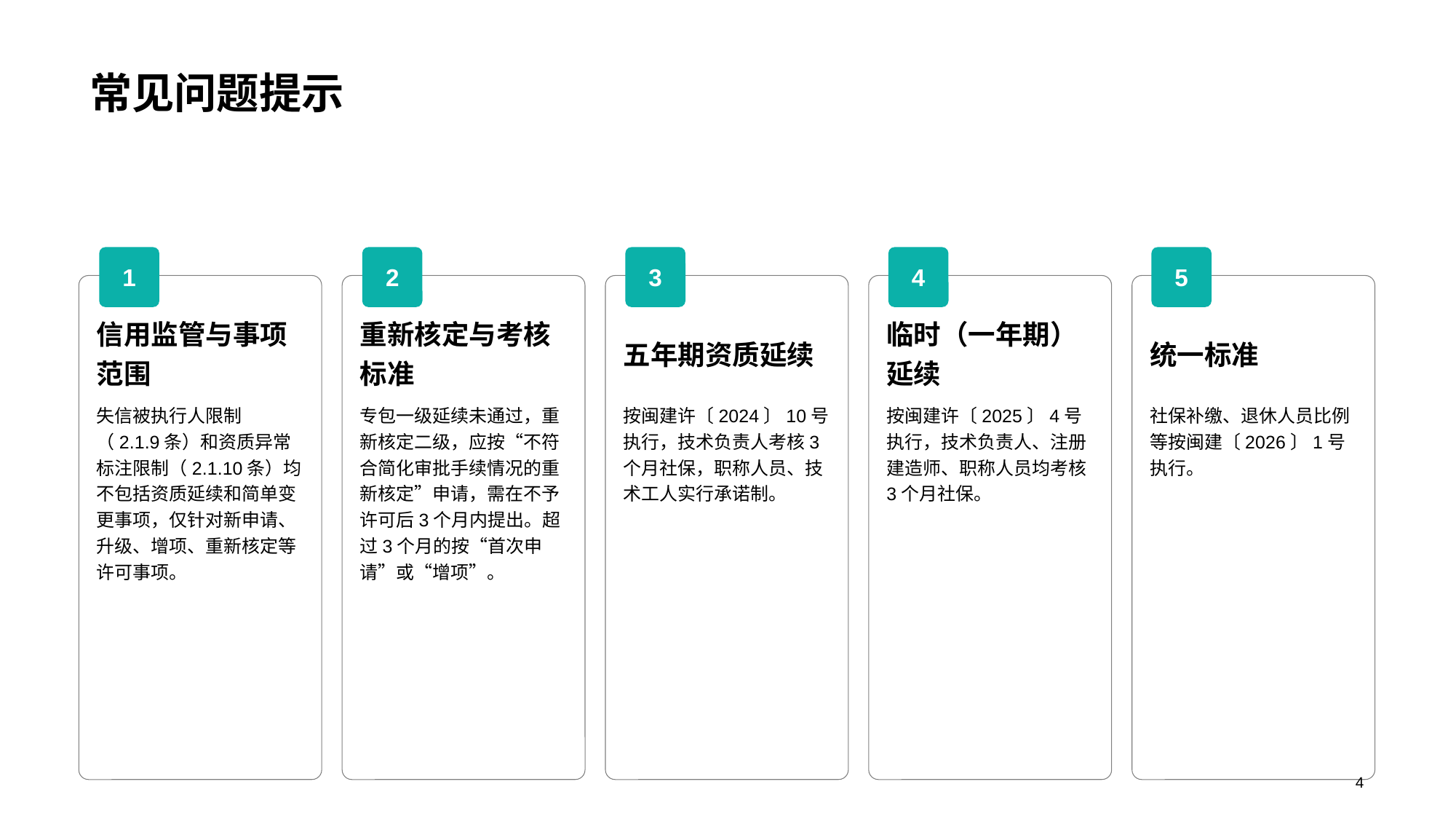

常见问题提示

1

信用监管与事项范围
失信被执行人限制（2.1.9条）和资质异常标注限制（2.1.10条）均不包括资质延续和简单变更事项，仅针对新申请、升级、增项、重新核定等许可事项。
2

重新核定与考核标准
专包一级延续未通过，重新核定二级，应按“不符合简化审批手续情况的重新核定”申请，需在不予许可后3个月内提出。超过3个月的按“首次申请”或“增项”。
3

五年期资质延续
按闽建许〔2024〕10号执行，技术负责人考核3个月社保，职称人员、技术工人实行承诺制。
4

临时（一年期）延续
按闽建许〔2025〕4号执行，技术负责人、注册建造师、职称人员均考核3个月社保。
5

统一标准
社保补缴、退休人员比例等按闽建〔2026〕1号执行。
4